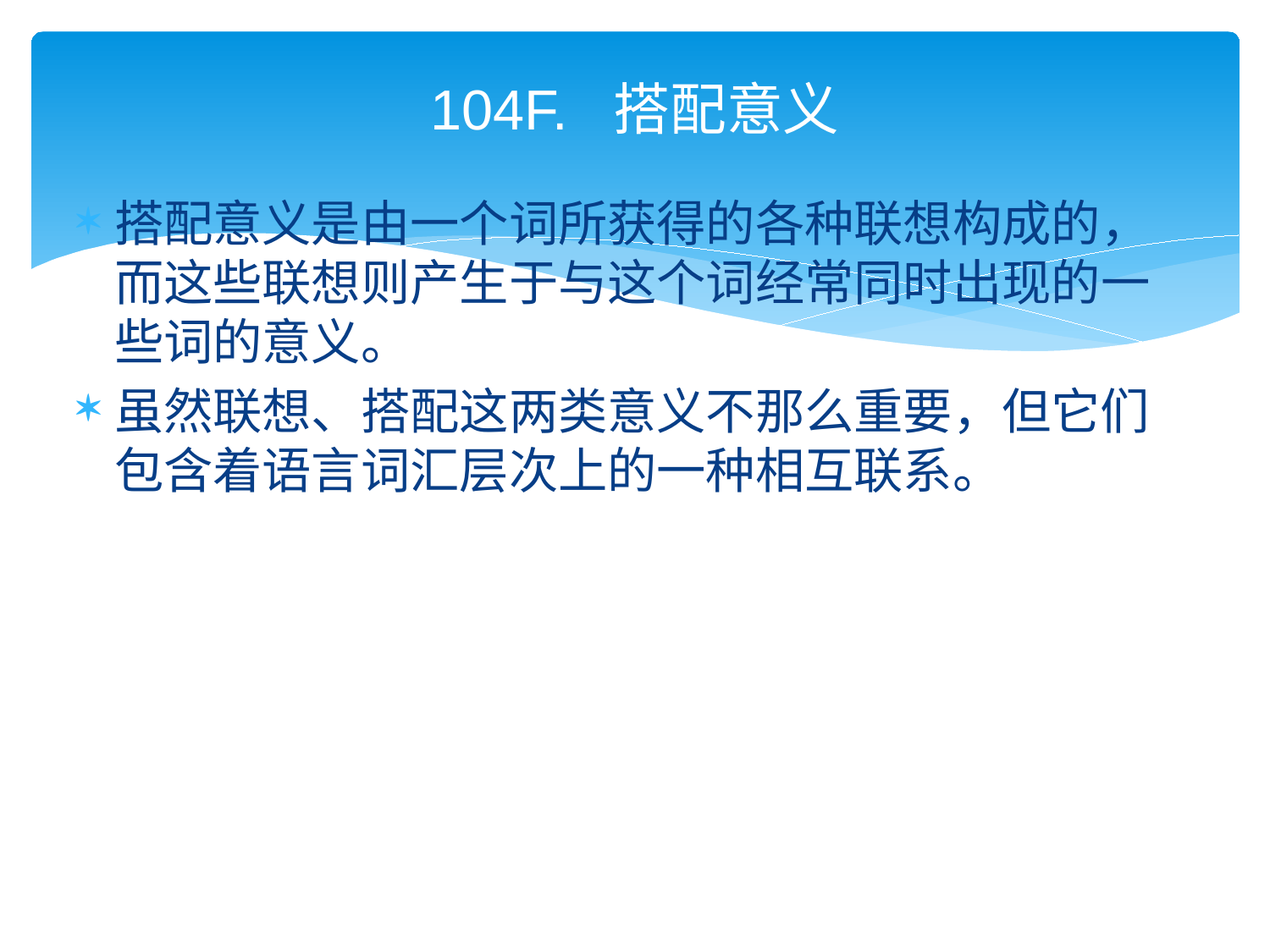

# 104F.  搭配意义
搭配意义是由一个词所获得的各种联想构成的，而这些联想则产生于与这个词经常同时出现的一些词的意义。
虽然联想、搭配这两类意义不那么重要，但它们包含着语言词汇层次上的一种相互联系。